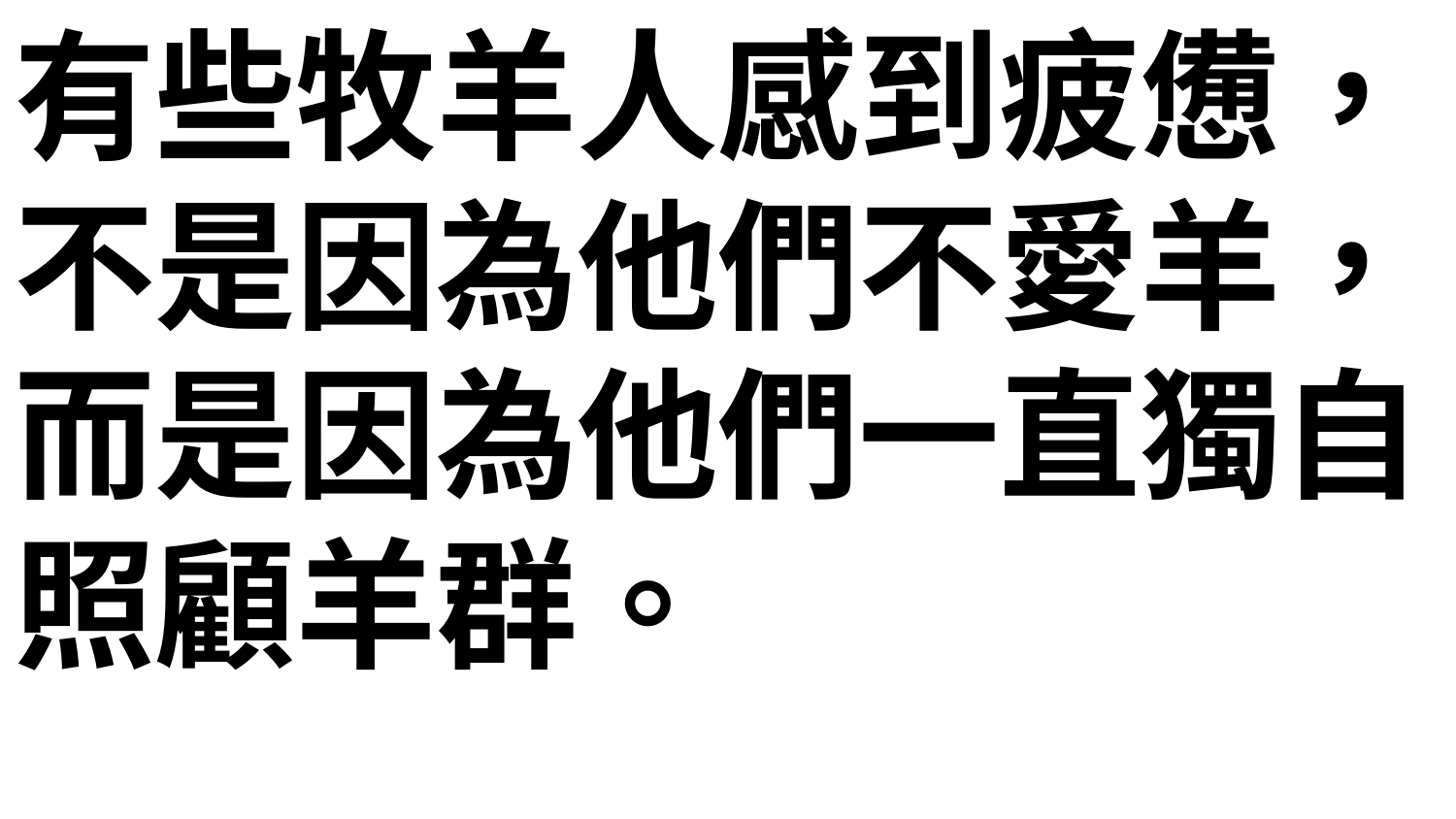

有些牧羊人感到疲憊，不是因為他們不愛羊，而是因為他們一直獨自照顧羊群。